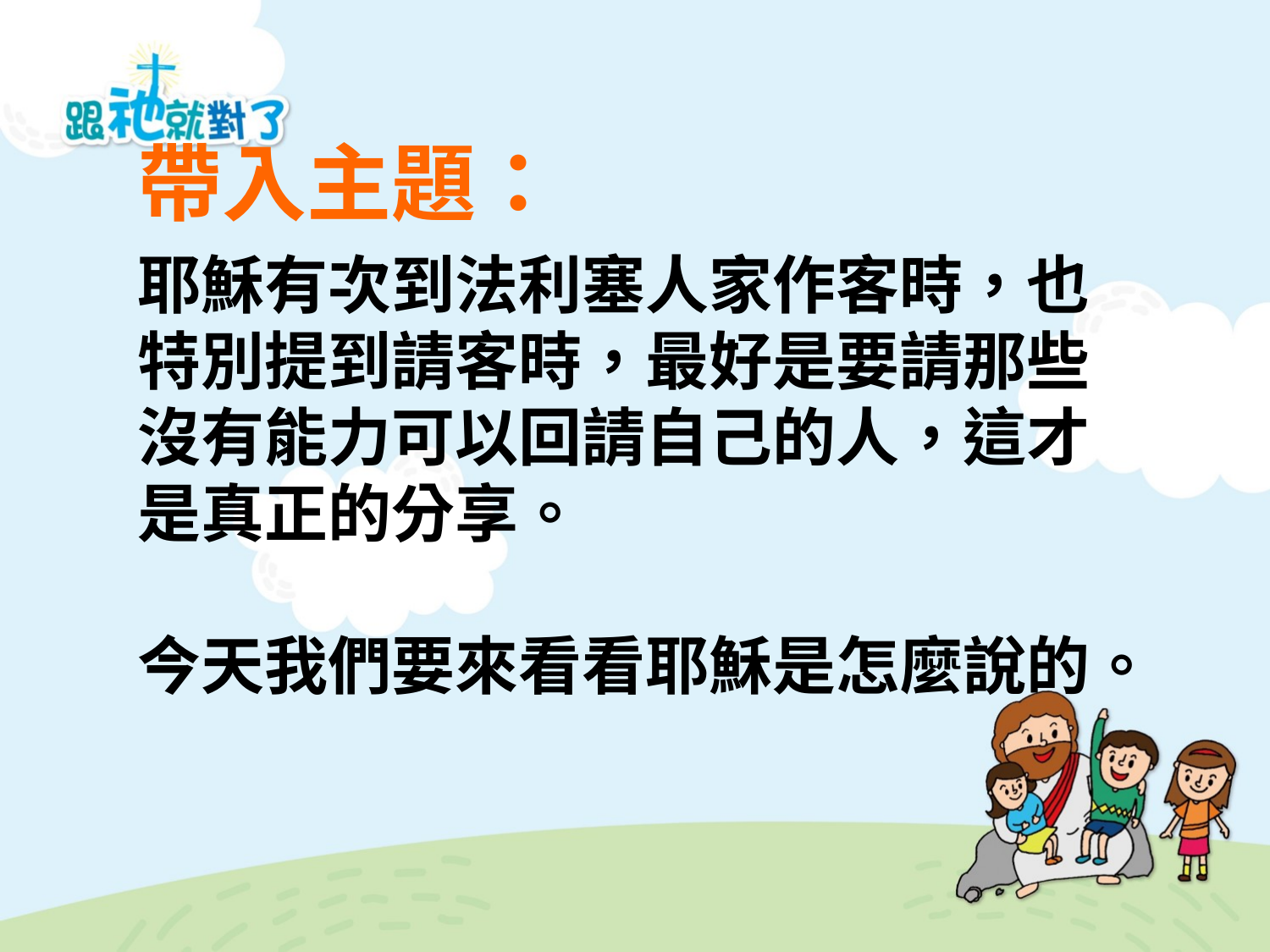

帶入主題：
耶穌有次到法利塞人家作客時，也特別提到請客時，最好是要請那些沒有能力可以回請自己的人，這才是真正的分享。

今天我們要來看看耶穌是怎麼說的。